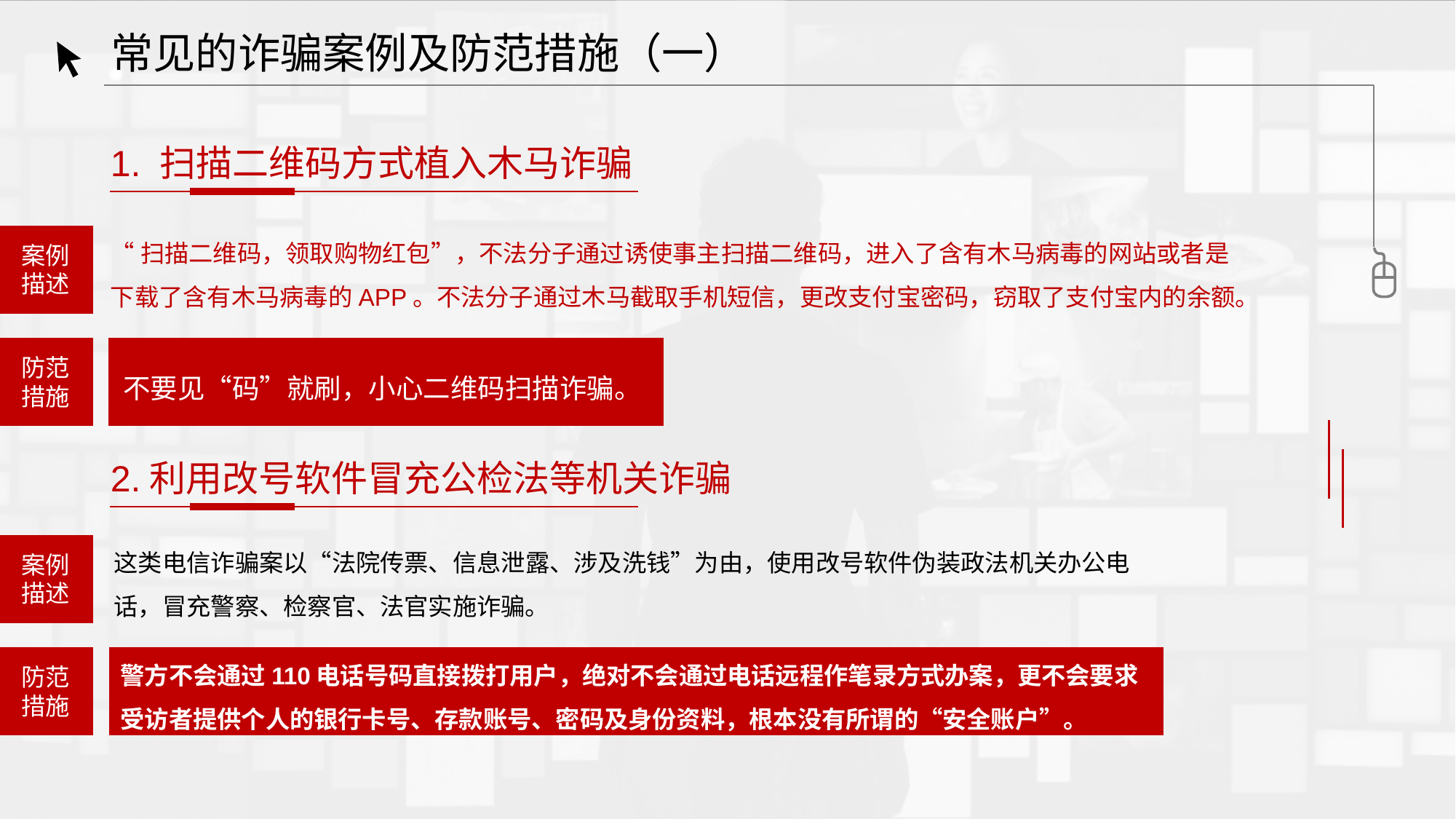

常见的诈骗案例及防范措施（一）
1. 扫描二维码方式植入木马诈骗

“扫描二维码，领取购物红包”，不法分子通过诱使事主扫描二维码，进入了含有木马病毒的网站或者是下载了含有木马病毒的APP。不法分子通过木马截取手机短信，更改支付宝密码，窃取了支付宝内的余额。

案例
描述

防范
措施
不要见“码”就刷，小心二维码扫描诈骗。
2.利用改号软件冒充公检法等机关诈骗

这类电信诈骗案以“法院传票、信息泄露、涉及洗钱”为由，使用改号软件伪装政法机关办公电话，冒充警察、检察官、法官实施诈骗。

案例
描述
警方不会通过110电话号码直接拨打用户，绝对不会通过电话远程作笔录方式办案，更不会要求受访者提供个人的银行卡号、存款账号、密码及身份资料，根本没有所谓的“安全账户”。

防范
措施